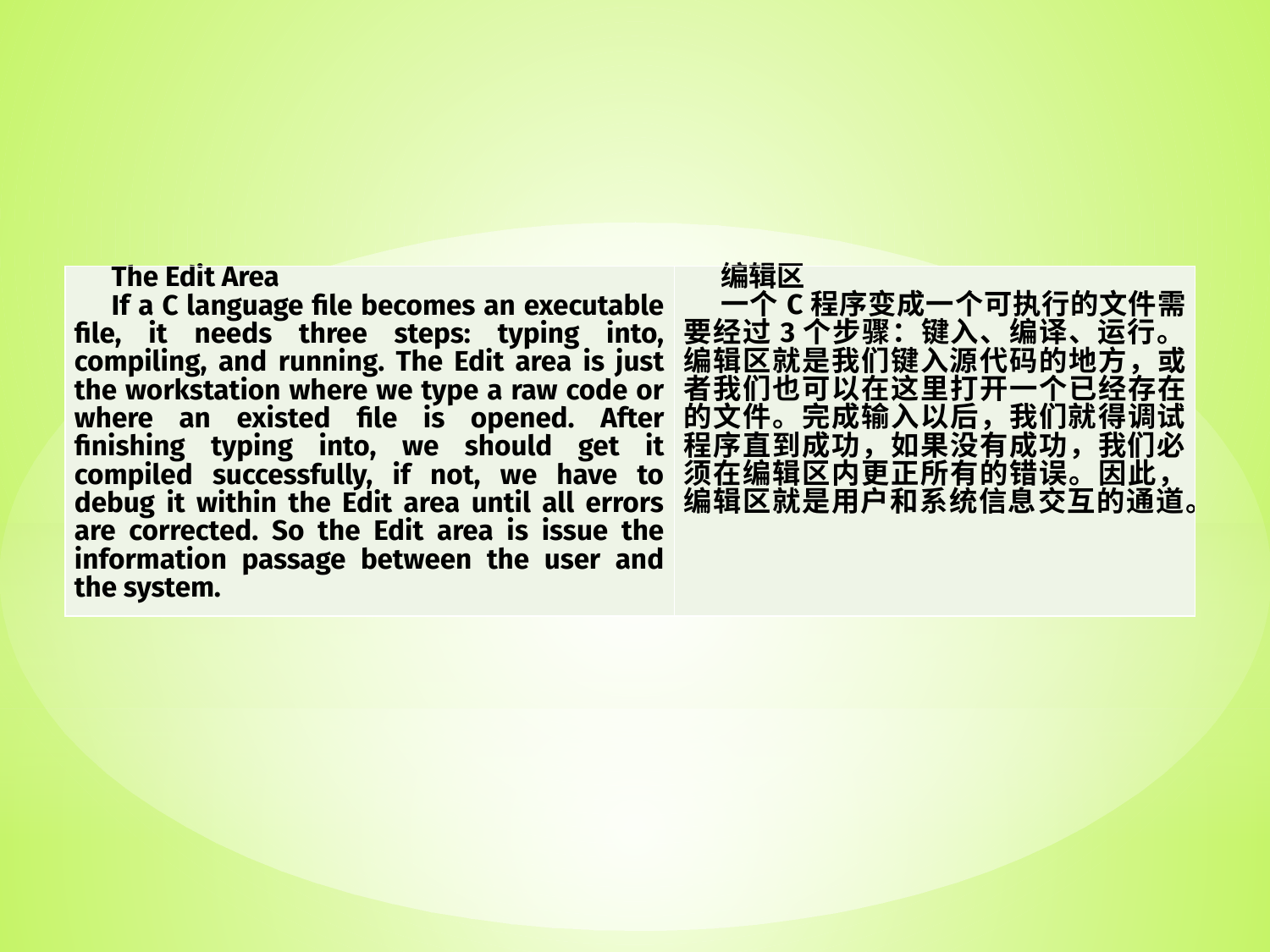

| The Edit Area If a C language file becomes an executable file, it needs three steps: typing into, compiling, and running. The Edit area is just the workstation where we type a raw code or where an existed file is opened. After finishing typing into, we should get it compiled successfully, if not, we have to debug it within the Edit area until all errors are corrected. So the Edit area is issue the information passage between the user and the system. | 编辑区 一个C程序变成一个可执行的文件需要经过3个步骤：键入、编译、运行。编辑区就是我们键入源代码的地方，或者我们也可以在这里打开一个已经存在的文件。完成输入以后，我们就得调试程序直到成功，如果没有成功，我们必须在编辑区内更正所有的错误。因此，编辑区就是用户和系统信息交互的通道。 |
| --- | --- |